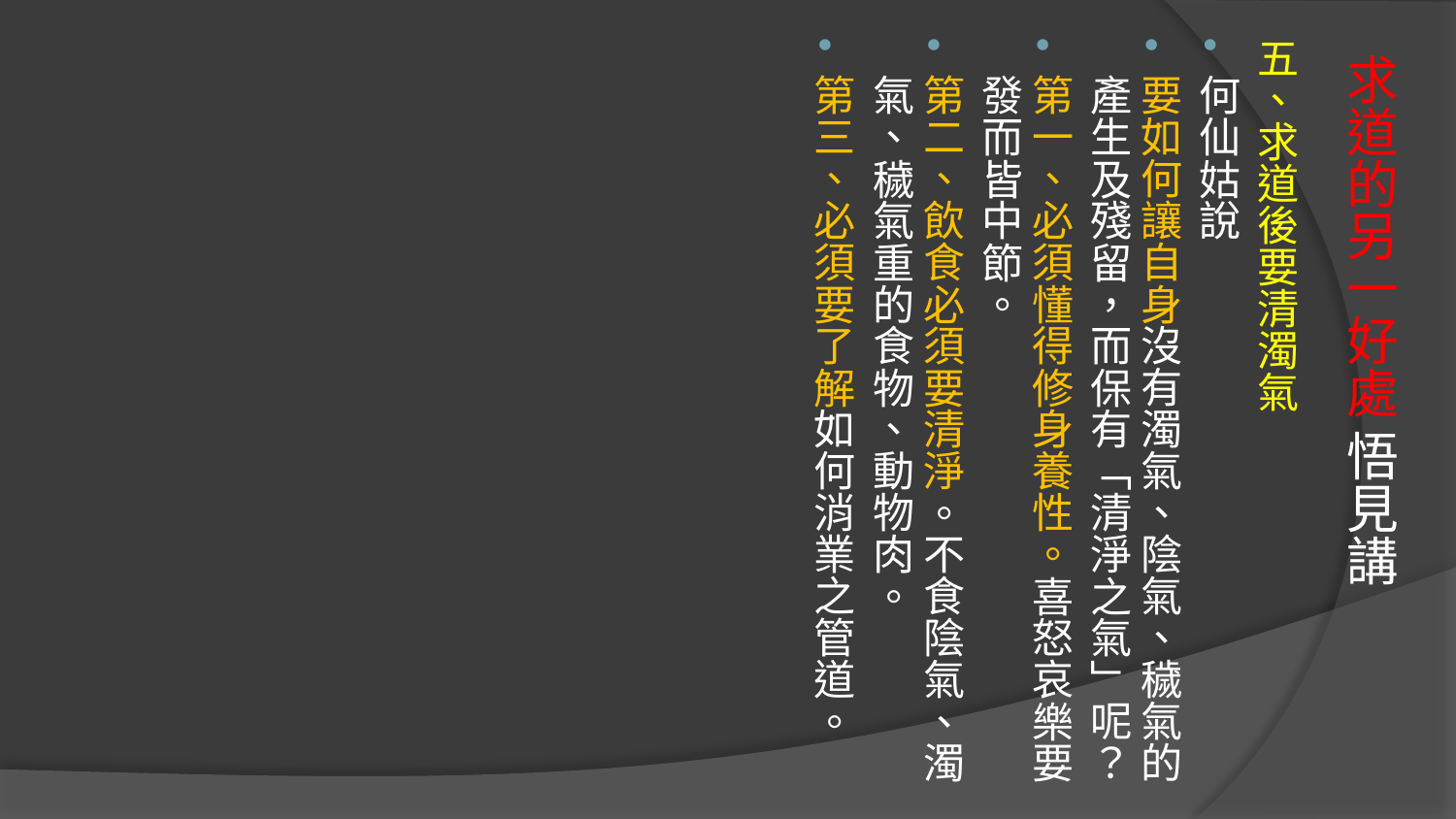

五、求道後要清濁氣
何仙姑說
要如何讓自身沒有濁氣、陰氣、穢氣的產生及殘留，而保有「清淨之氣」呢？
第一、必須懂得修身養性。喜怒哀樂要發而皆中節。
第二、飲食必須要清淨。不食陰氣、濁氣、穢氣重的食物、動物肉。
第三、必須要了解如何消業之管道。

# 求道的另一好處 悟見講